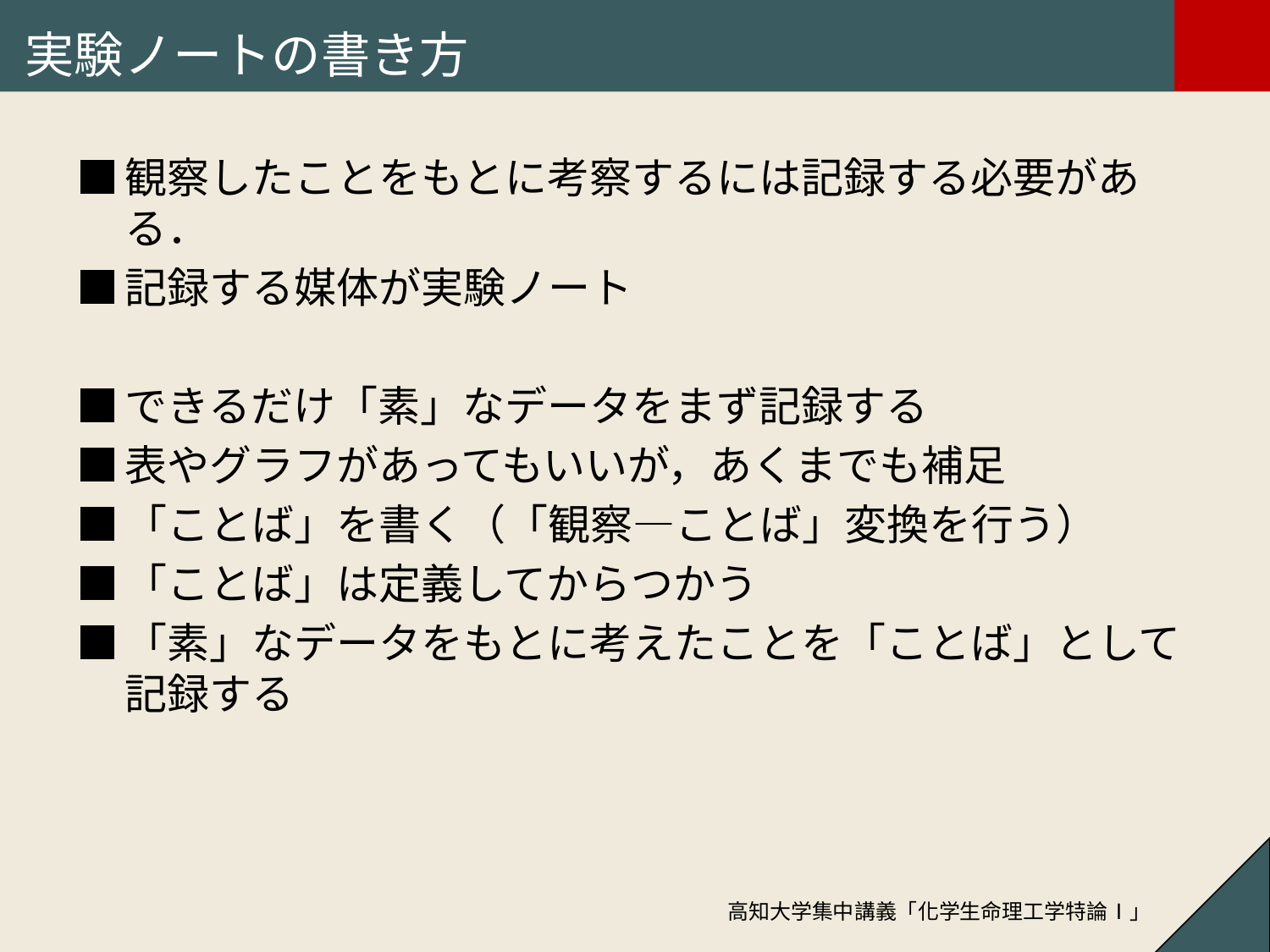

# 実験ノートの書き方
■	観察したことをもとに考察するには記録する必要がある．
■	記録する媒体が実験ノート

■	できるだけ「素」なデータをまず記録する
■	表やグラフがあってもいいが，あくまでも補足
■	「ことば」を書く（「観察―ことば」変換を行う）
■	「ことば」は定義してからつかう
■	「素」なデータをもとに考えたことを「ことば」として記録する